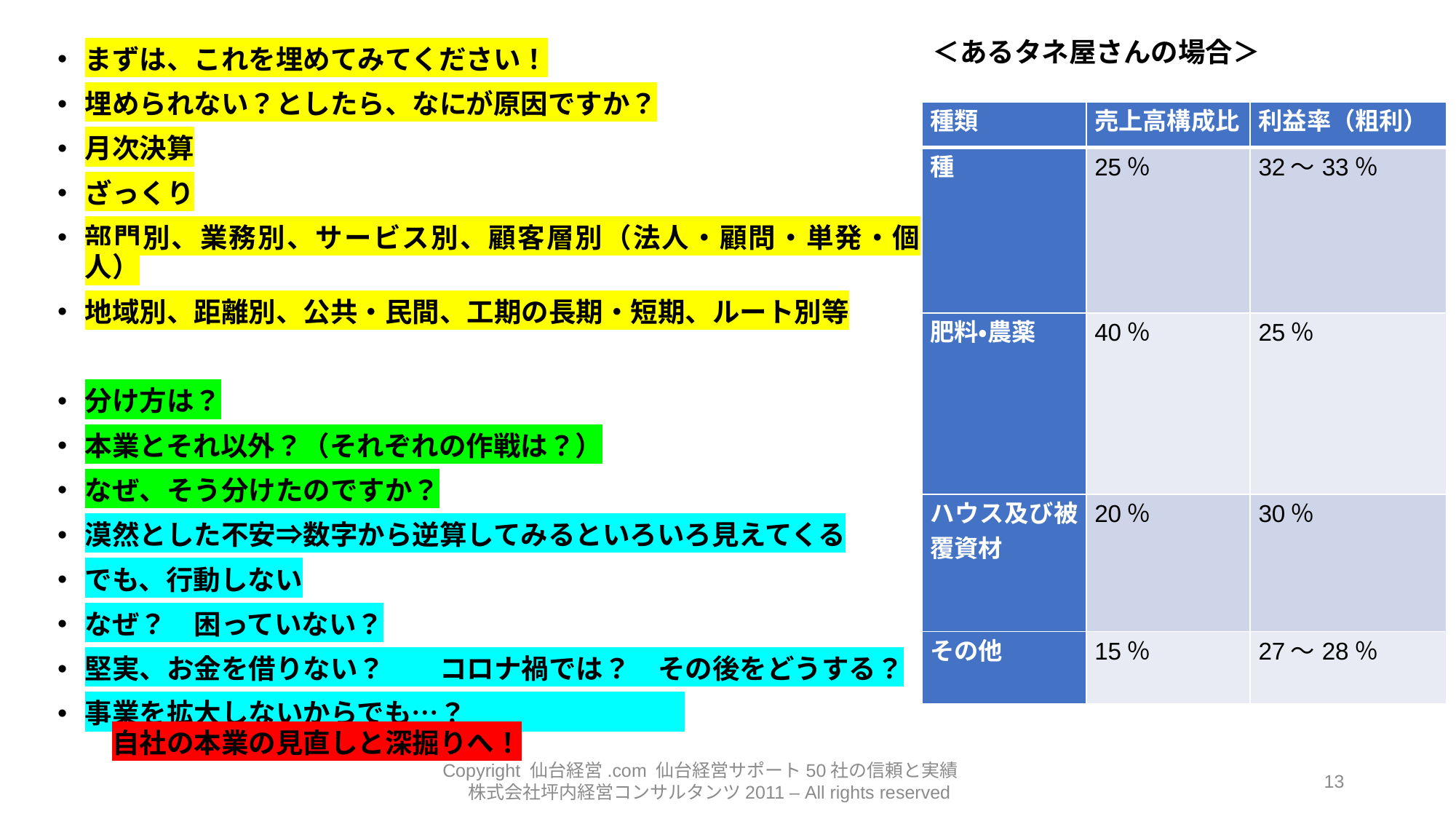

＜あるタネ屋さんの場合＞
まずは、これを埋めてみてください！
埋められない？としたら、なにが原因ですか？
月次決算
ざっくり
部門別、業務別、サービス別、顧客層別（法人・顧問・単発・個人）
地域別、距離別、公共・民間、工期の長期・短期、ルート別等

分け方は？
本業とそれ以外？（それぞれの作戦は？）
なぜ、そう分けたのですか？
漠然とした不安⇒数字から逆算してみるといろいろ見えてくる
でも、行動しない
なぜ？　困っていない？
堅実、お金を借りない？　　コロナ禍では？　その後をどうする？
事業を拡大しないからでも…？　　　　　　　　　　　　　　　　　自社の本業の見直しと深掘りへ！

| 種類 | 売上高構成比 | 利益率（粗利） |
| --- | --- | --- |
| 種 | 25％ | 32～33％ |
| 肥料・農薬 | 40％ | 25％ |
| ハウス及び被覆資材 | 20％ | 30％ |
| その他 | 15％ | 27～28％ |
Copyright 仙台経営.com 仙台経営サポート50社の信頼と実績　株式会社坪内経営コンサルタンツ2011 – All rights reserved
13